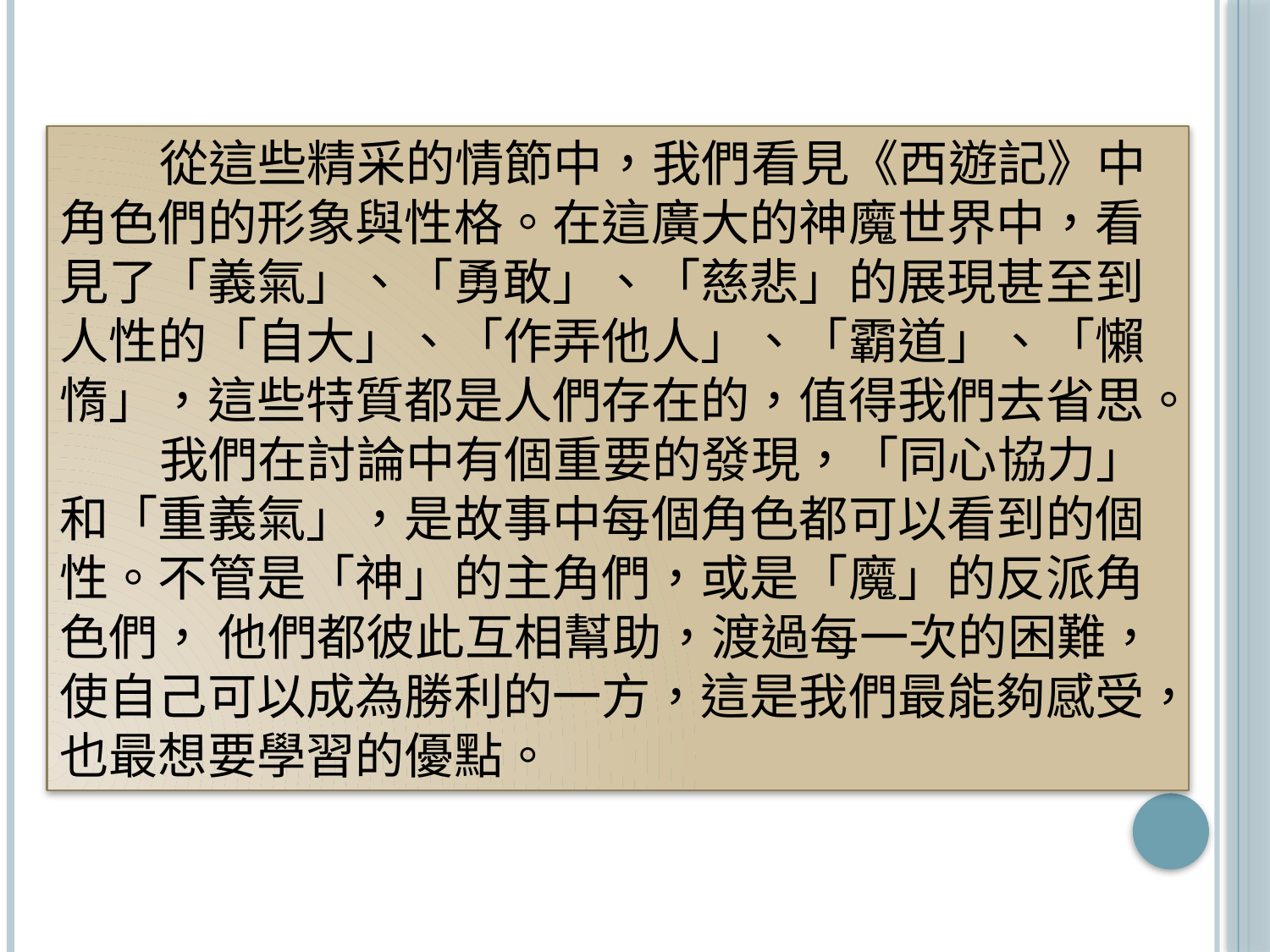

從這些精采的情節中，我們看見《西遊記》中角色們的形象與性格。在這廣大的神魔世界中，看見了「義氣」、「勇敢」、「慈悲」的展現甚至到人性的「自大」、「作弄他人」、「霸道」、「懶惰」，這些特質都是人們存在的，值得我們去省思。
        我們在討論中有個重要的發現，「同心協力」和「重義氣」，是故事中每個角色都可以看到的個性。不管是「神」的主角們，或是「魔」的反派角色們， 他們都彼此互相幫助，渡過每一次的困難，使自己可以成為勝利的一方，這是我們最能夠感受，也最想要學習的優點。